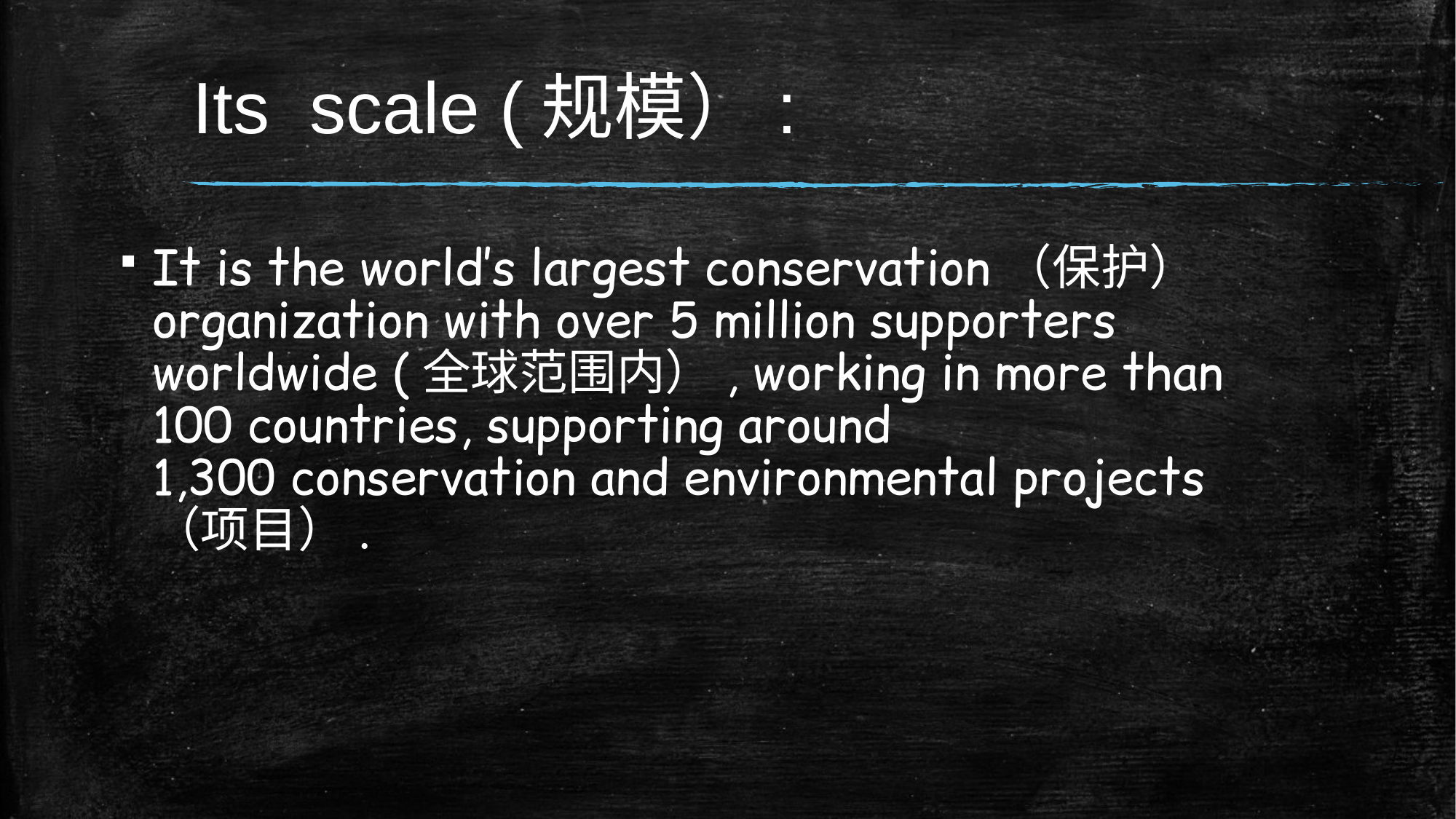

# Its  scale (规模）:
It is the world’s largest conservation（保护） organization with over 5 million supporters worldwide (全球范围内）, working in more than 100 countries, supporting around 1,300 conservation and environmental projects（项目）.